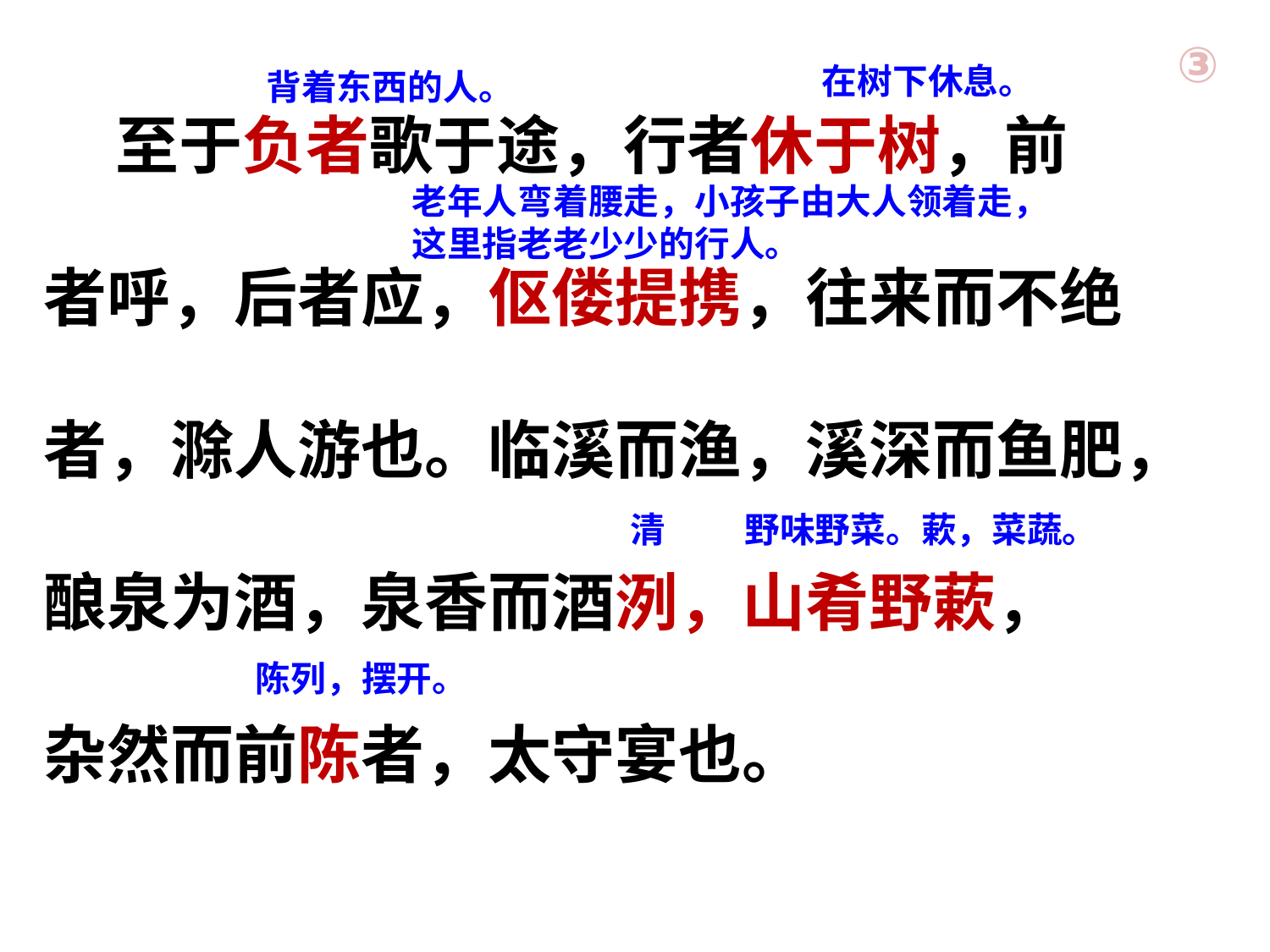

③
背着东西的人。
在树下休息。
    至于负者歌于途，行者休于树，前

者呼，后者应，伛偻提携，往来而不绝

者，滁人游也。临溪而渔，溪深而鱼肥，

酿泉为酒，泉香而酒洌，山肴野蔌，

杂然而前陈者，太守宴也。
老年人弯着腰走，小孩子由大人领着走，
这里指老老少少的行人。
清
野味野菜。蔌，菜蔬。
陈列，摆开。